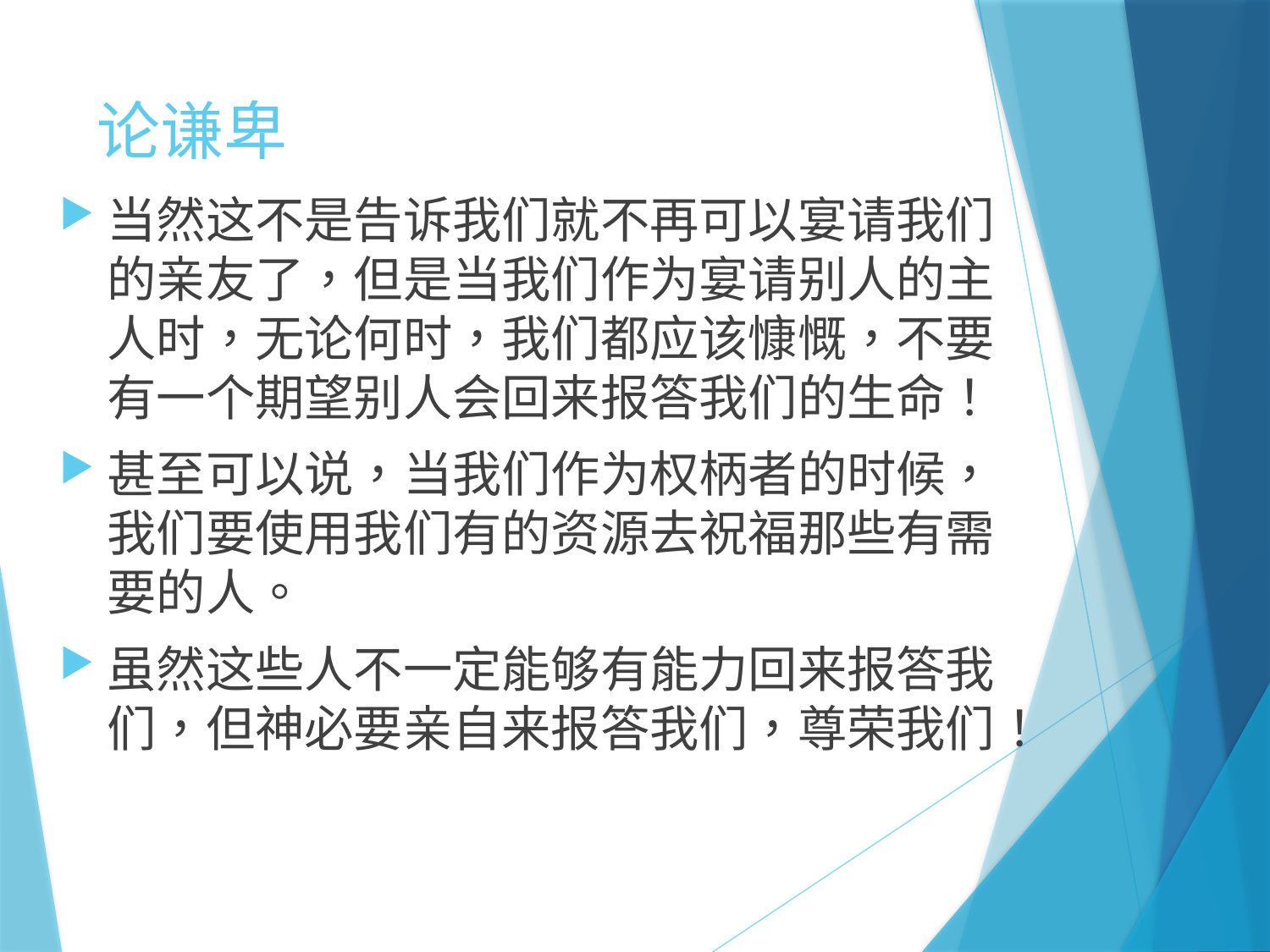

# 论谦卑
当然这不是告诉我们就不再可以宴请我们的亲友了，但是当我们作为宴请别人的主人时，无论何时，我们都应该慷慨，不要有一个期望别人会回来报答我们的生命！
甚至可以说，当我们作为权柄者的时候，我们要使用我们有的资源去祝福那些有需要的人。
虽然这些人不一定能够有能力回来报答我们，但神必要亲自来报答我们，尊荣我们！